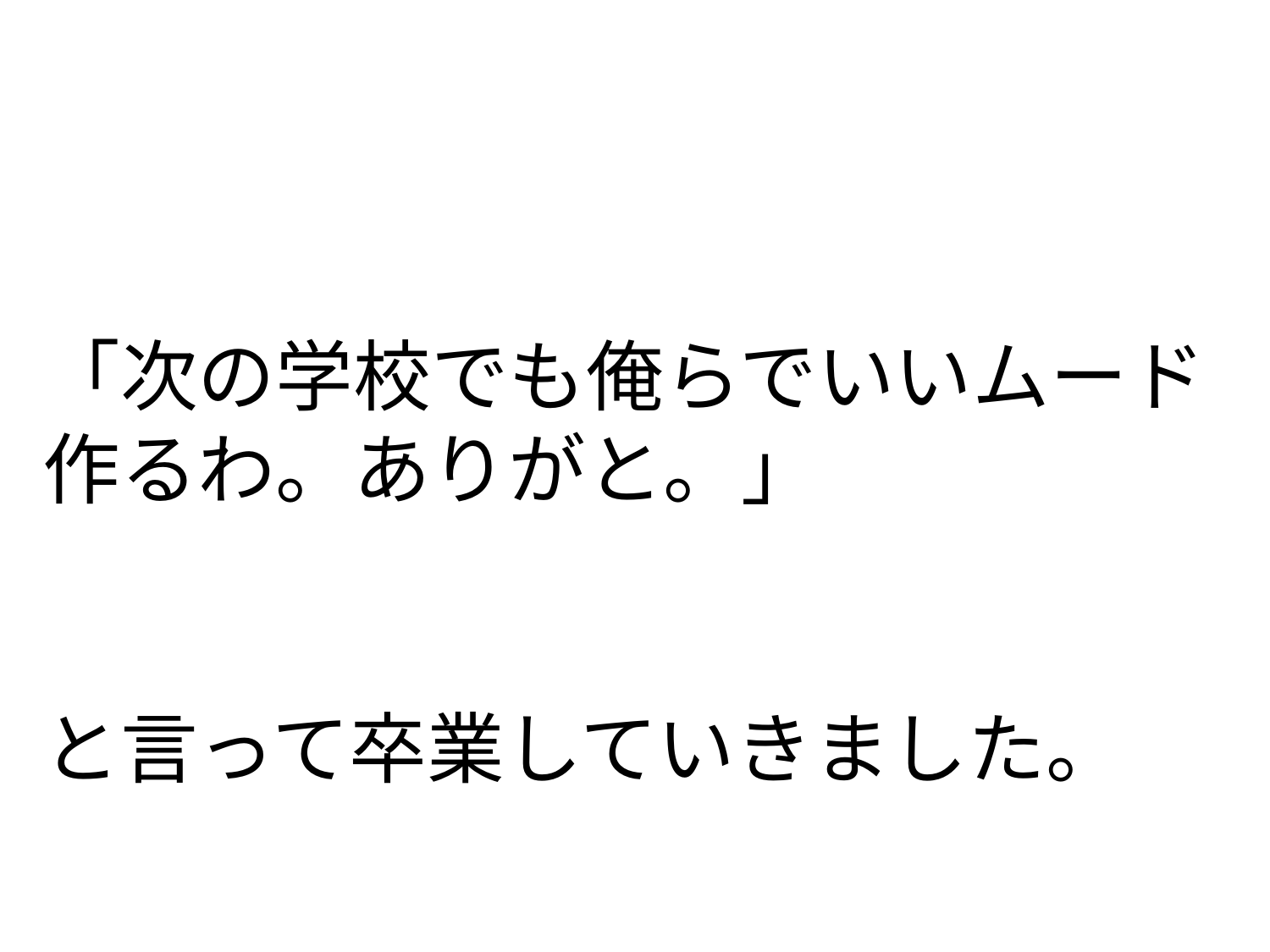

#
「次の学校でも俺らでいいムード作るわ。ありがと。」

と言って卒業していきました。